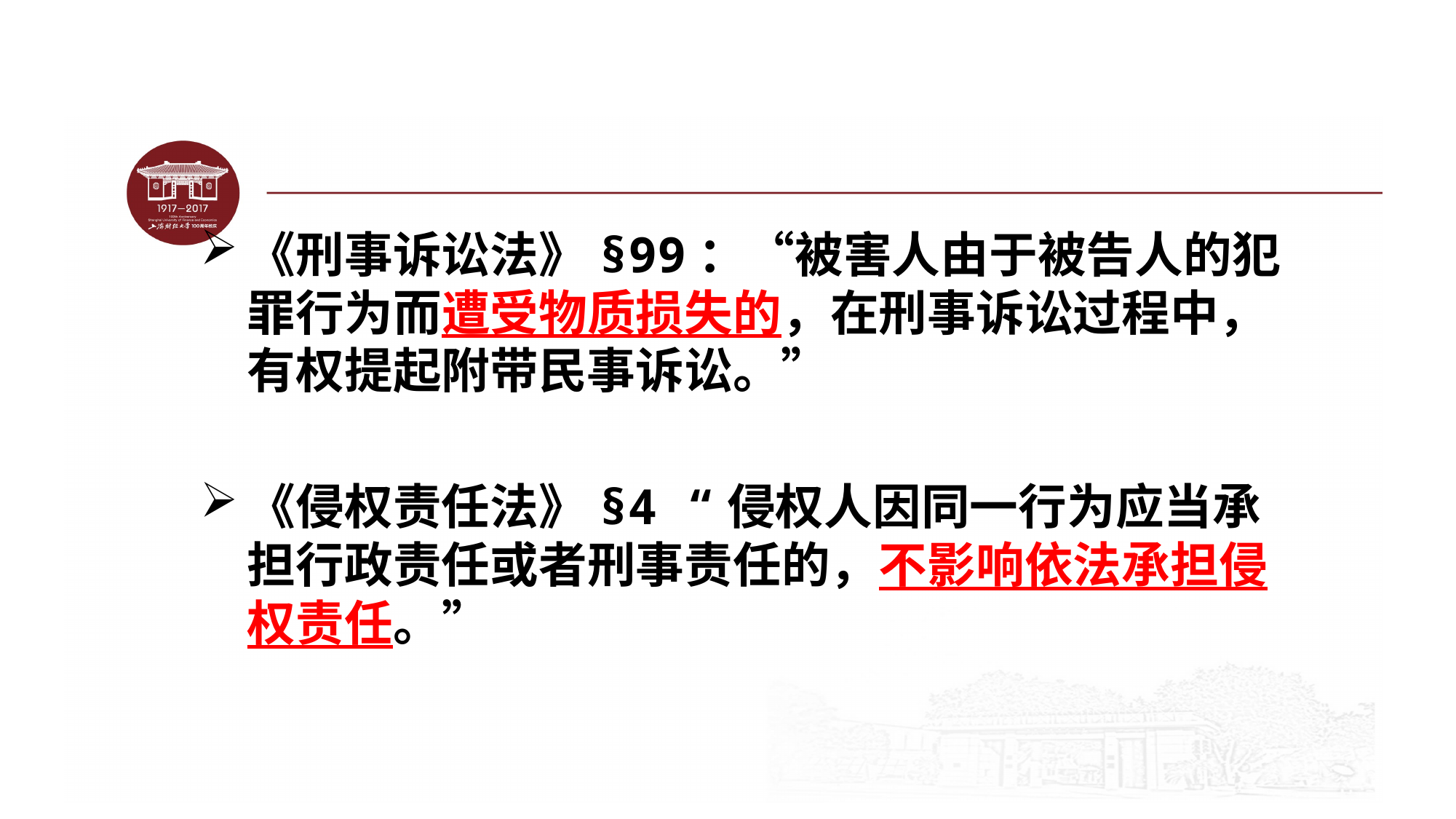

#
《刑事诉讼法》§99：“被害人由于被告人的犯罪行为而遭受物质损失的，在刑事诉讼过程中，有权提起附带民事诉讼。”

《侵权责任法》§4 “侵权人因同一行为应当承担行政责任或者刑事责任的，不影响依法承担侵权责任。”